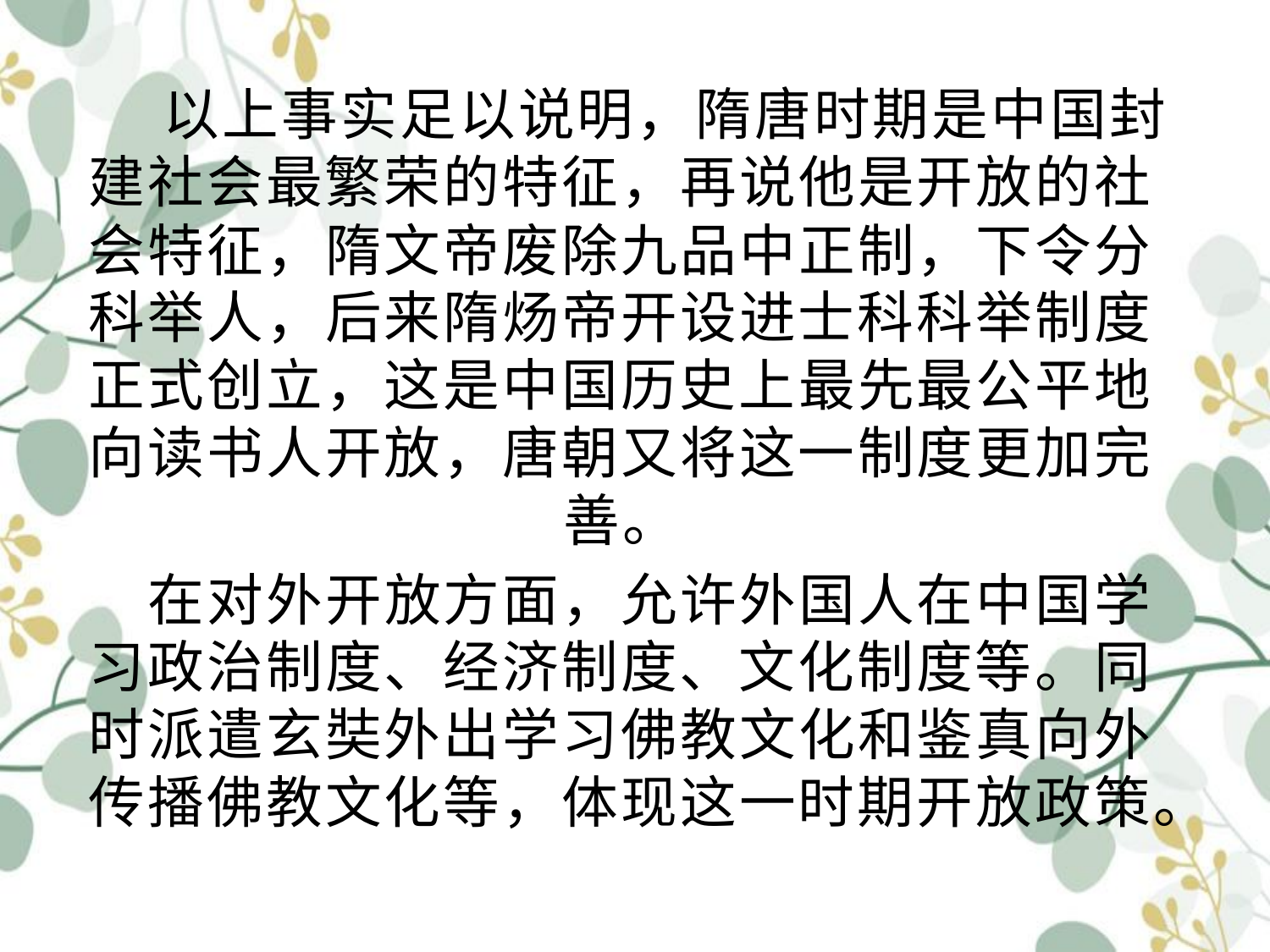

以上事实足以说明，隋唐时期是中国封建社会最繁荣的特征，再说他是开放的社会特征，隋文帝废除九品中正制，下令分科举人，后来隋炀帝开设进士科科举制度正式创立，这是中国历史上最先最公平地向读书人开放，唐朝又将这一制度更加完善。
   在对外开放方面，允许外国人在中国学习政治制度、经济制度、文化制度等。同时派遣玄奘外出学习佛教文化和鉴真向外传播佛教文化等，体现这一时期开放政策。